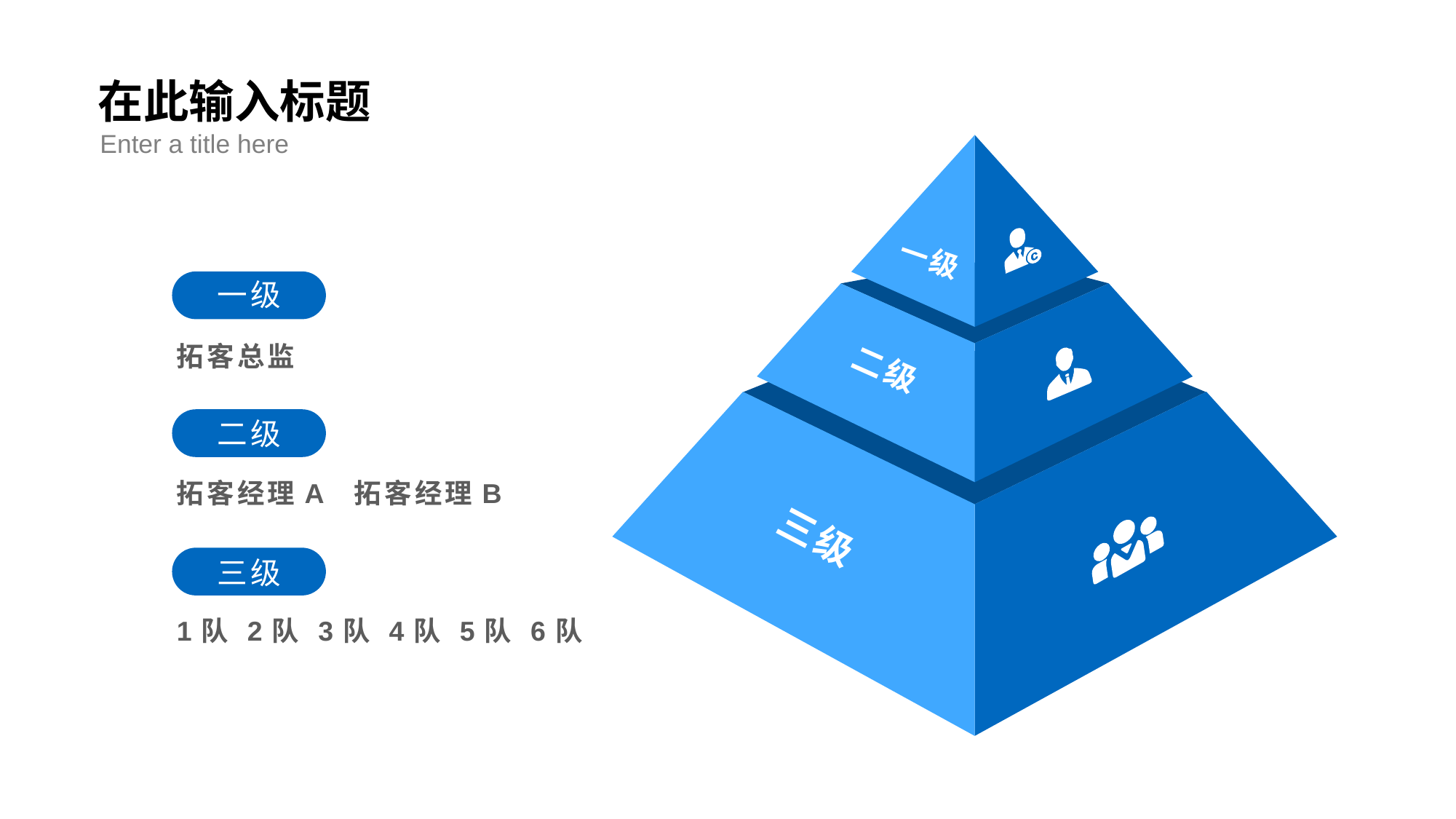

在此输入标题
Enter a title here

一级

一级

拓客总监
二级

二级
拓客经理A  拓客经理B
三级

三级
1队 2队 3队 4队 5队 6队